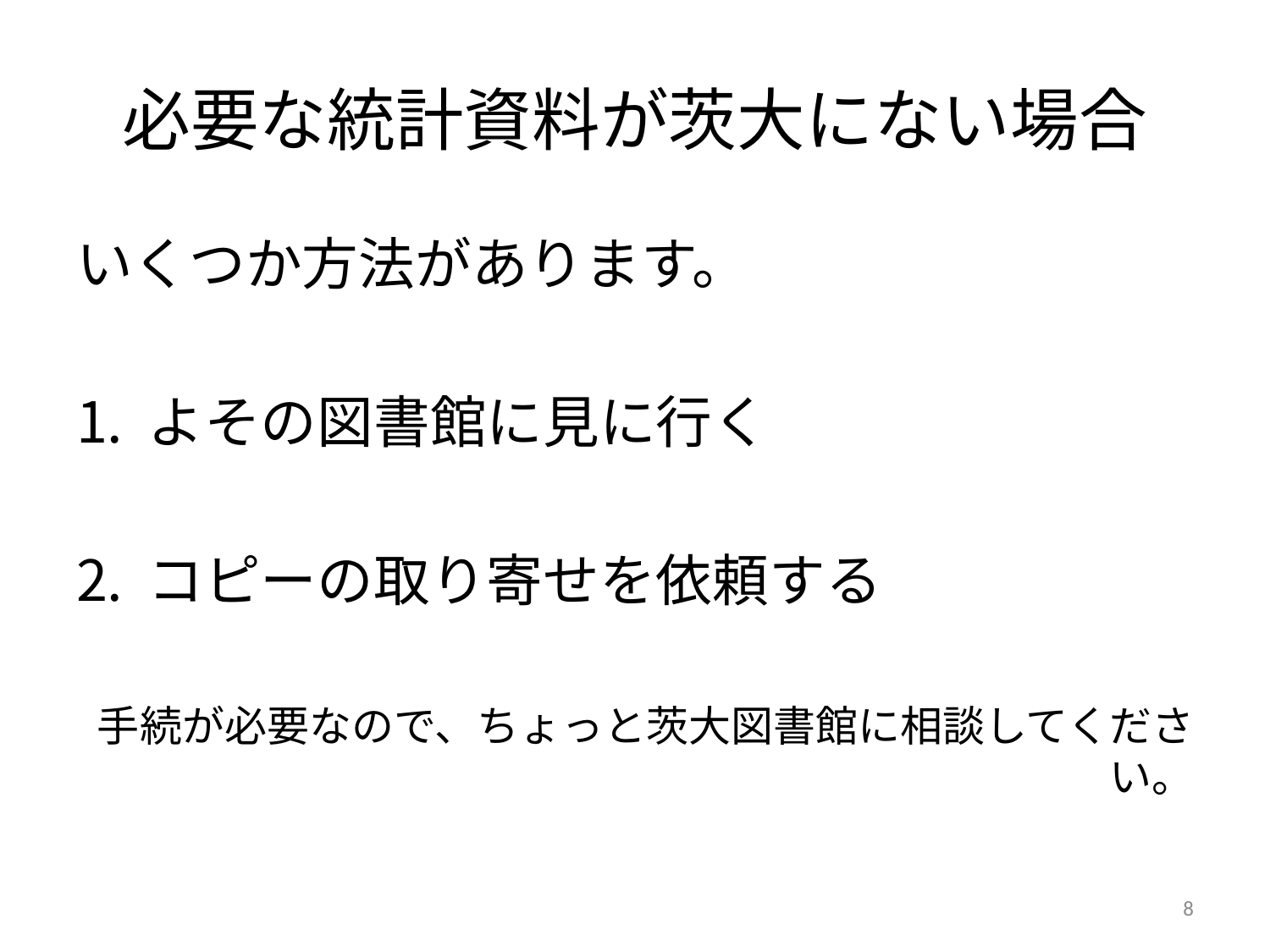

# 必要な統計資料が茨大にない場合
いくつか方法があります。

よその図書館に見に行く

コピーの取り寄せを依頼する

手続が必要なので、ちょっと茨大図書館に相談してください。

8